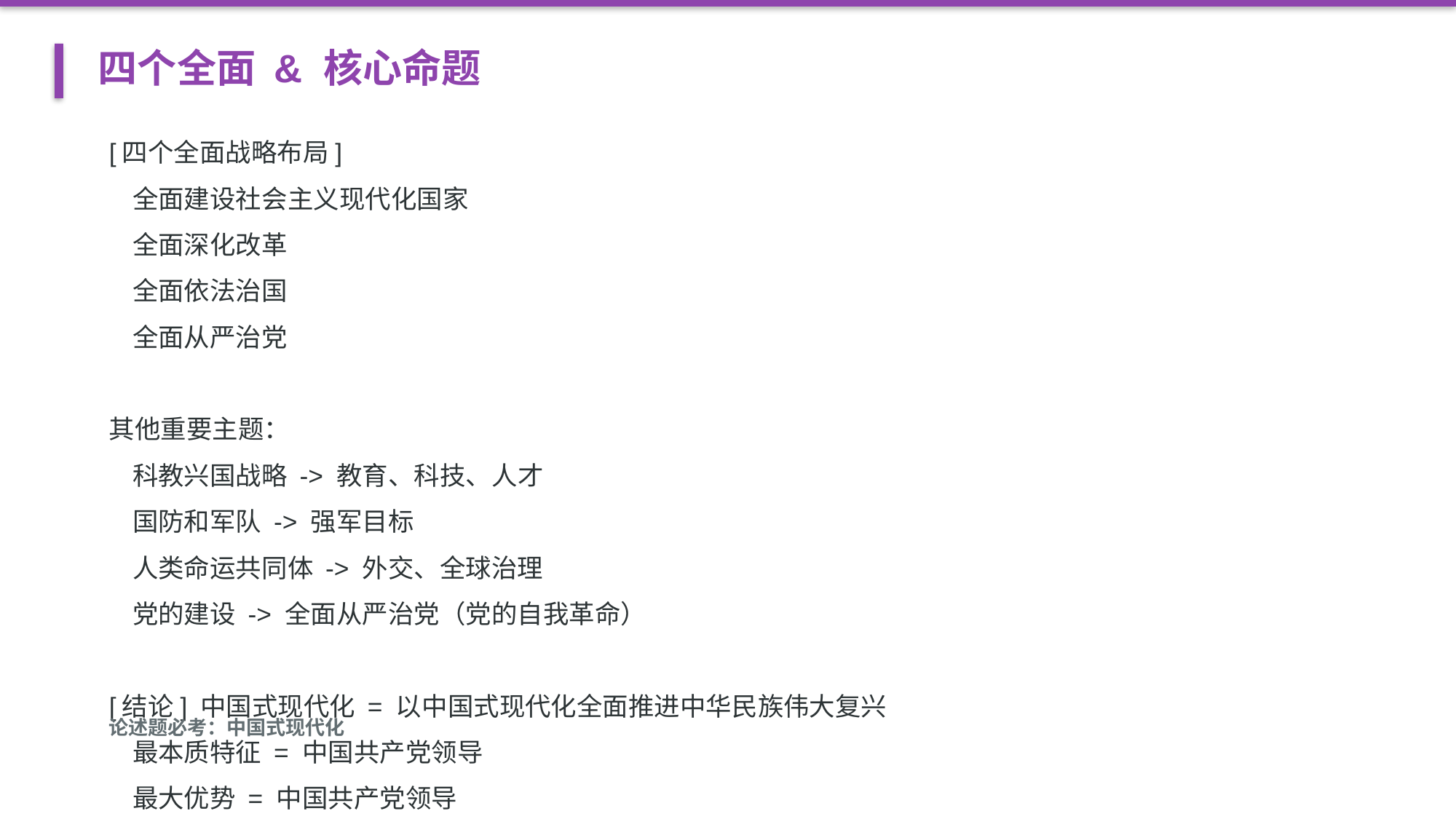

四个全面 & 核心命题

[四个全面战略布局]
   全面建设社会主义现代化国家
   全面深化改革
   全面依法治国
   全面从严治党

其他重要主题：
   科教兴国战略 -> 教育、科技、人才
   国防和军队 -> 强军目标
   人类命运共同体 -> 外交、全球治理
   党的建设 -> 全面从严治党（党的自我革命）

[结论] 中国式现代化 = 以中国式现代化全面推进中华民族伟大复兴
   最本质特征 = 中国共产党领导
   最大优势 = 中国共产党领导
论述题必考：中国式现代化